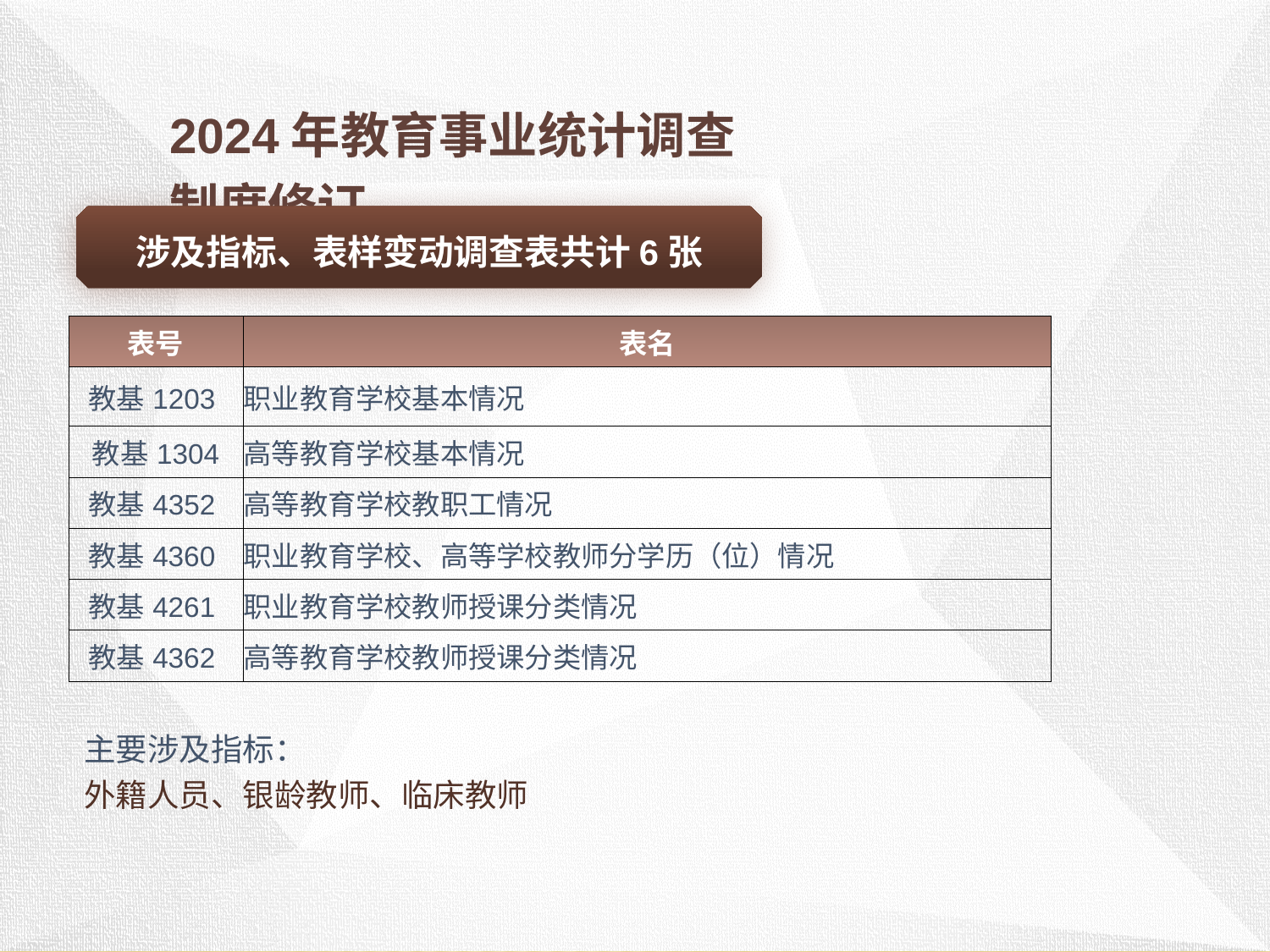

2024年教育事业统计调查制度修订
涉及指标、表样变动调查表共计6张
| 表号 | 表名 |
| --- | --- |
| 教基1203 | 职业教育学校基本情况 |
| 教基1304 | 高等教育学校基本情况 |
| 教基4352 | 高等教育学校教职工情况 |
| 教基4360 | 职业教育学校、高等学校教师分学历（位）情况 |
| 教基4261 | 职业教育学校教师授课分类情况 |
| 教基4362 | 高等教育学校教师授课分类情况 |
主要涉及指标：
外籍人员、银龄教师、临床教师